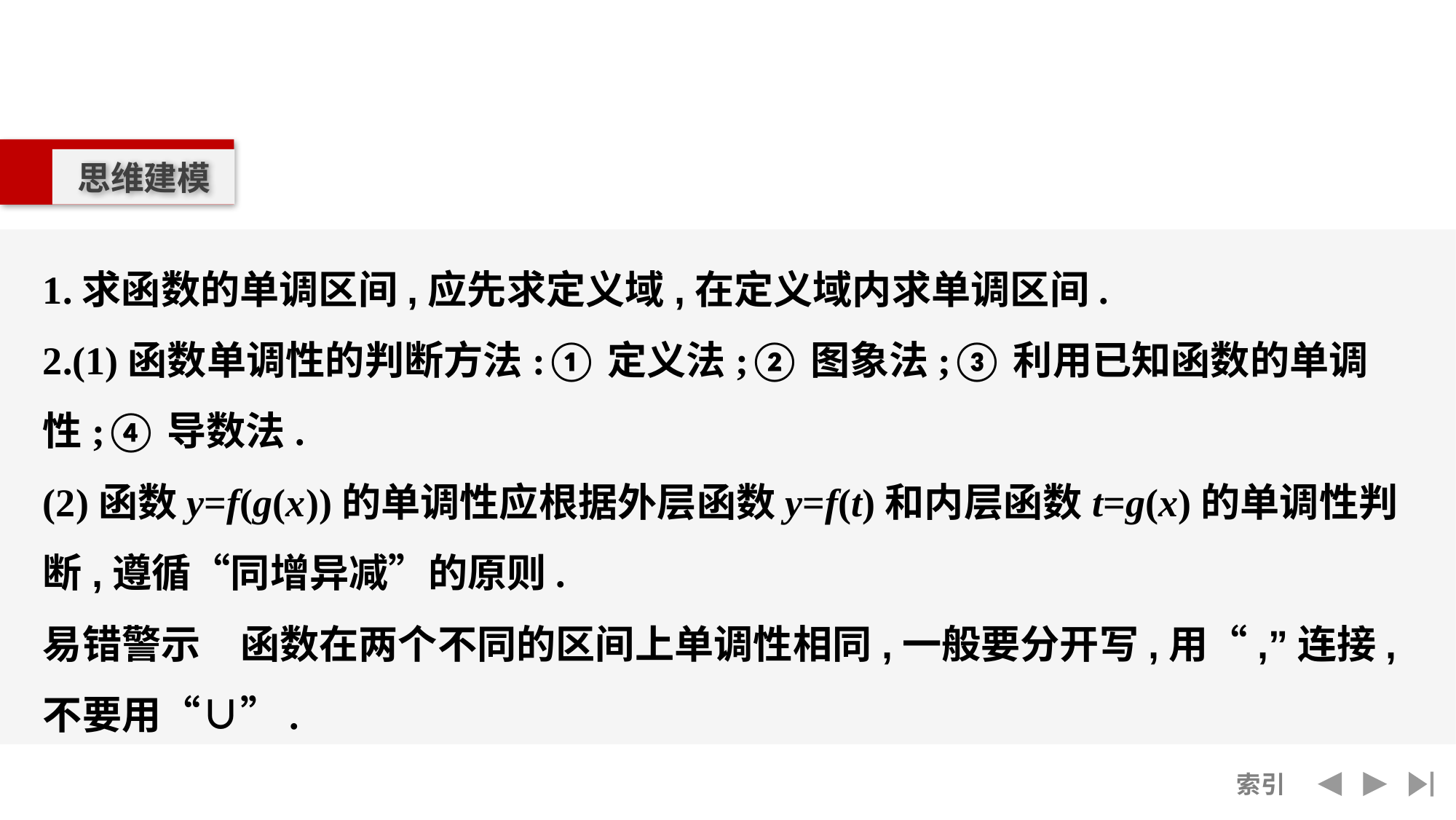

思维建模

1.求函数的单调区间,应先求定义域,在定义域内求单调区间.
2.(1)函数单调性的判断方法:①定义法;②图象法;③利用已知函数的单调性;④导数法.
(2)函数y=f(g(x))的单调性应根据外层函数y=f(t)和内层函数t=g(x)的单调性判断,遵循“同增异减”的原则.
易错警示　函数在两个不同的区间上单调性相同,一般要分开写,用“,”连接,不要用“∪”.